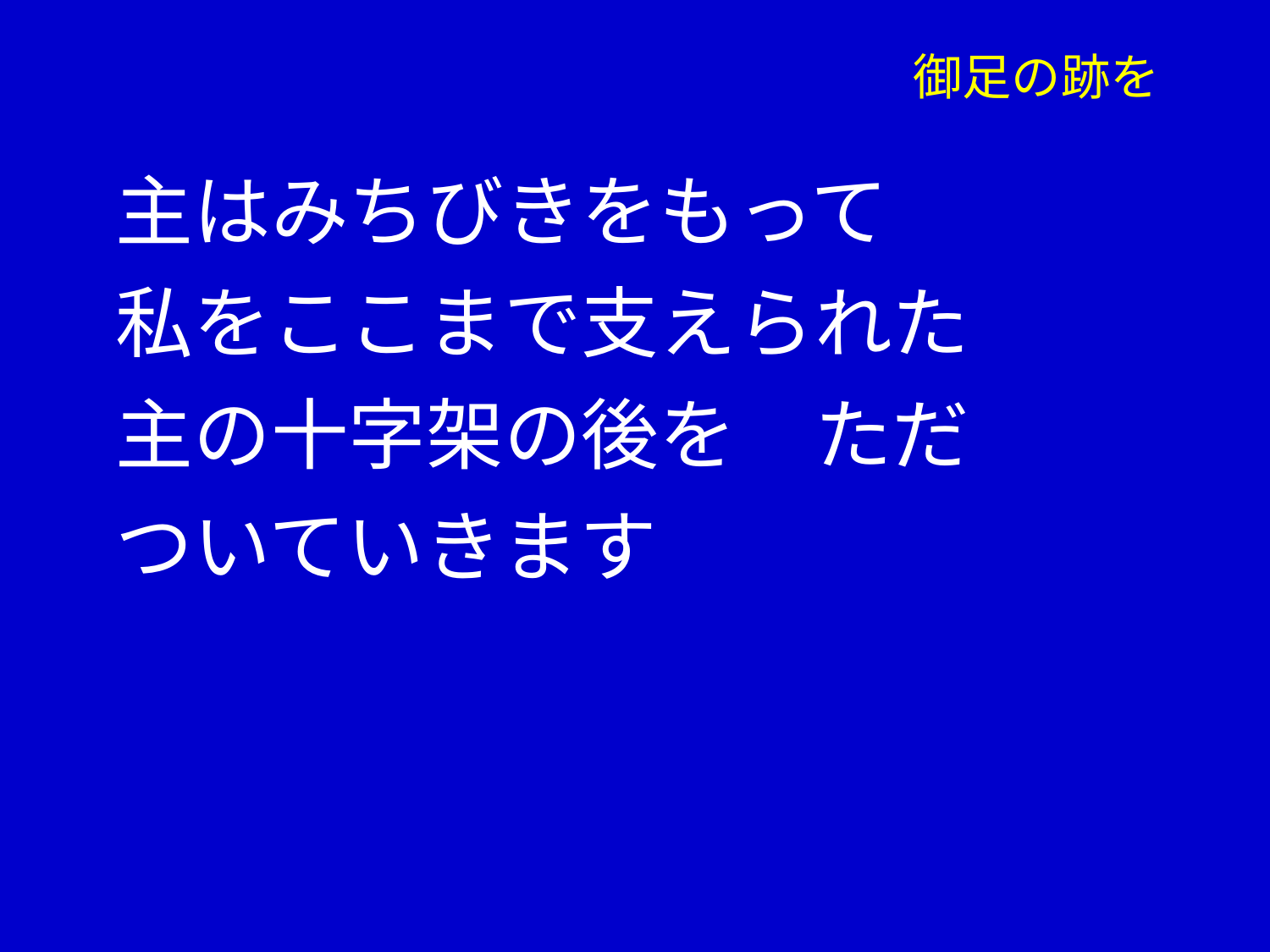

# 御足の跡を
主はみちびきをもって
私をここまで支えられた
主の十字架の後を　ただ
ついていきます